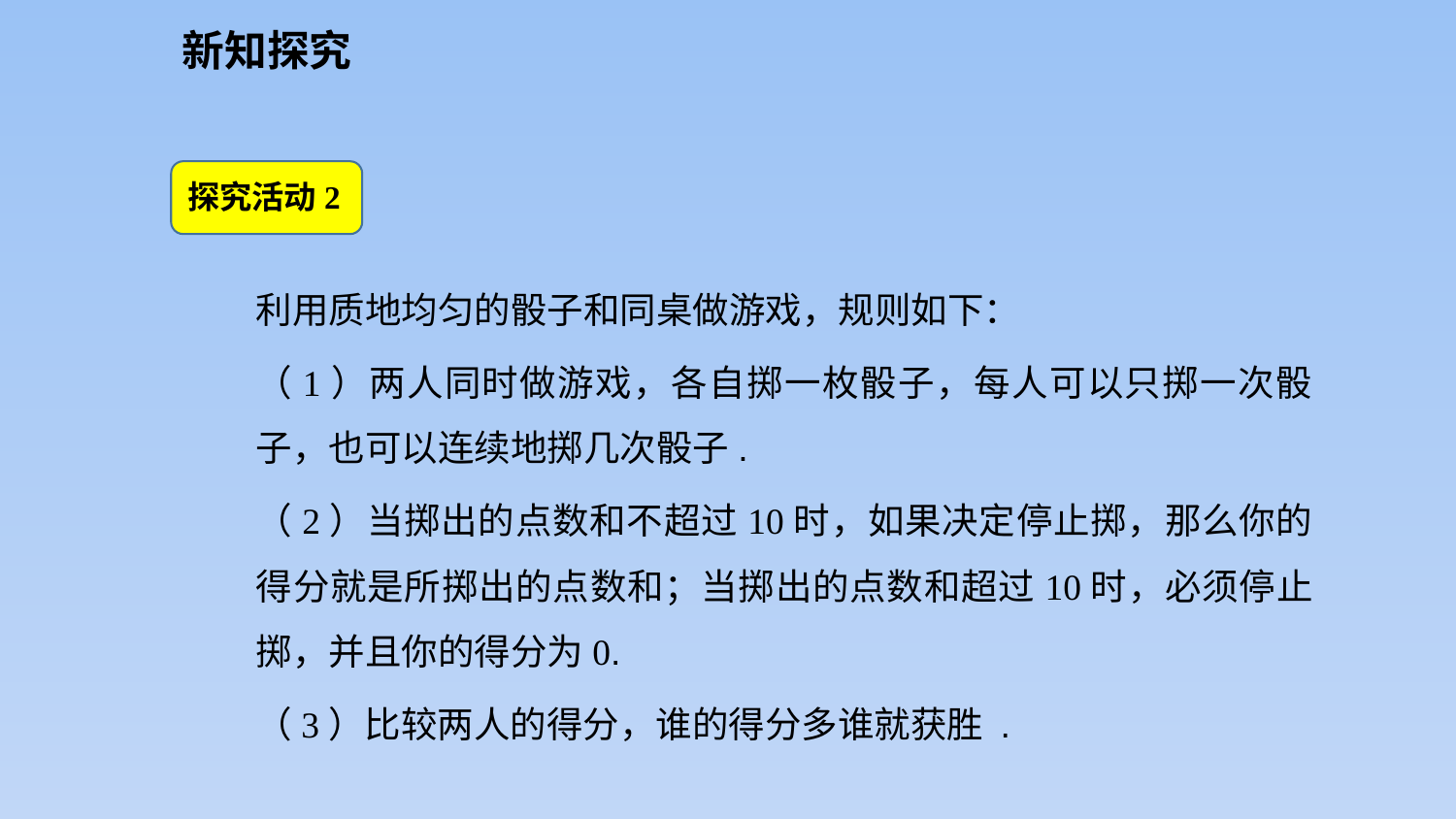

新知探究

探究活动2
利用质地均匀的骰子和同桌做游戏，规则如下：
（1）两人同时做游戏，各自掷一枚骰子，每人可以只掷一次骰子，也可以连续地掷几次骰子.
（2）当掷出的点数和不超过10时，如果决定停止掷，那么你的得分就是所掷出的点数和；当掷出的点数和超过10时，必须停止掷，并且你的得分为0.
（3）比较两人的得分，谁的得分多谁就获胜 .